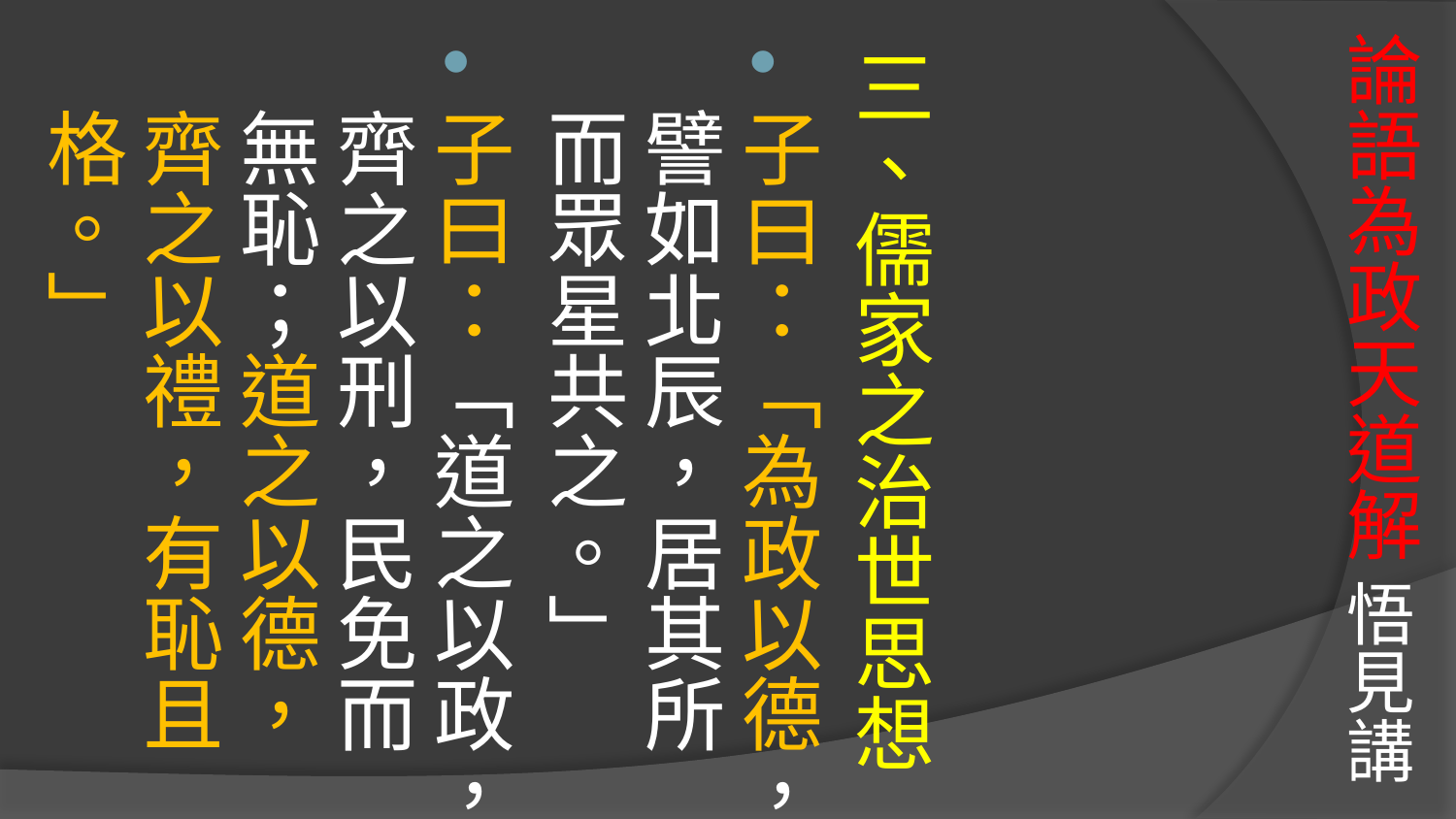

# 論語為政天道解 悟見講
三、儒家之治世思想
子曰：「為政以德，譬如北辰，居其所而眾星共之。」
子曰：「道之以政，齊之以刑，民免而無恥；道之以德，齊之以禮，有恥且格。」